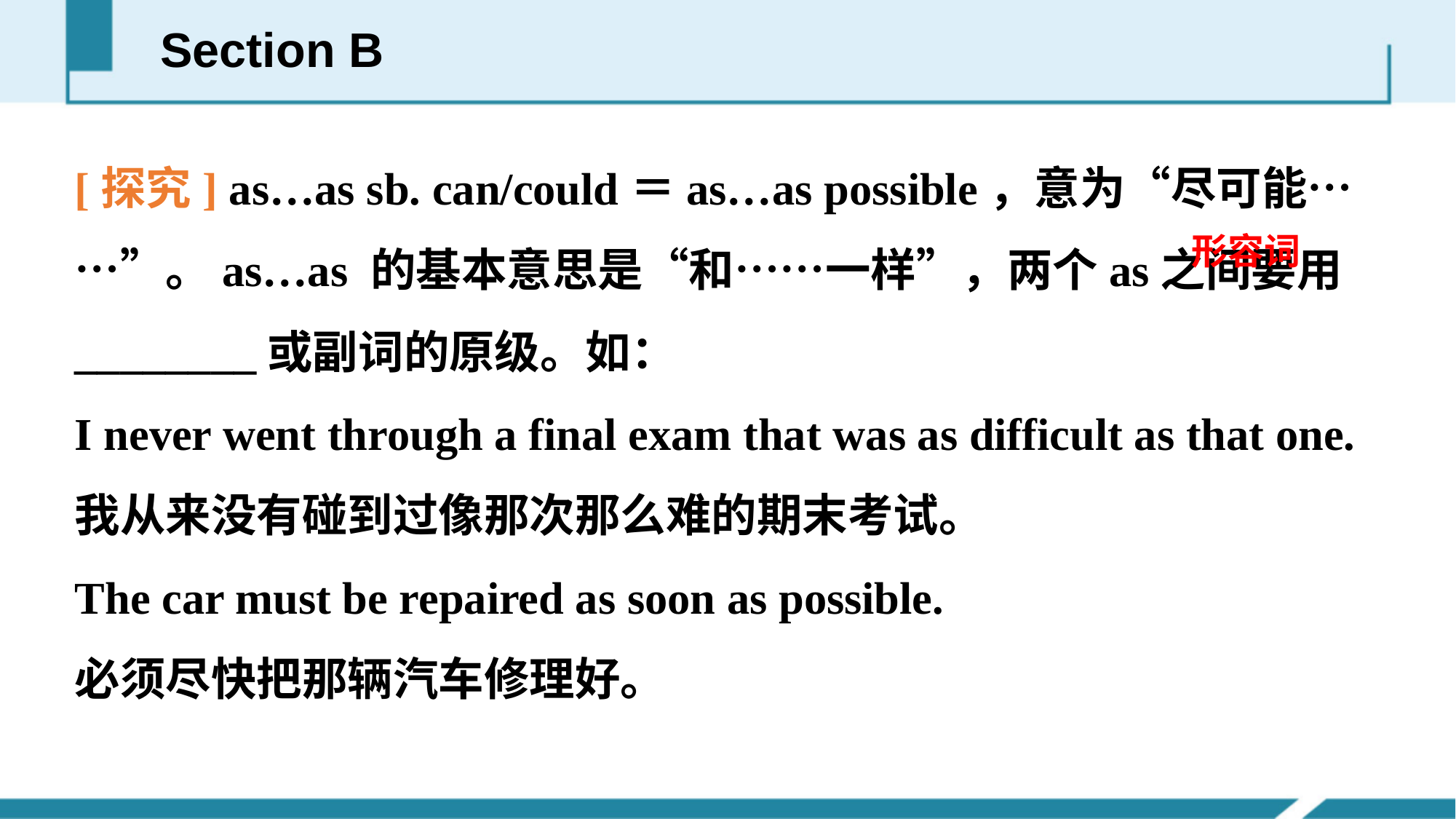

Section B
[探究] as…as sb. can/could＝as…as possible，意为“尽可能……”。as…as 的基本意思是“和……一样”，两个as之间要用________或副词的原级。如：
I never went through a final exam that was as difficult as that one.
我从来没有碰到过像那次那么难的期末考试。
The car must be repaired as soon as possible.
必须尽快把那辆汽车修理好。
形容词